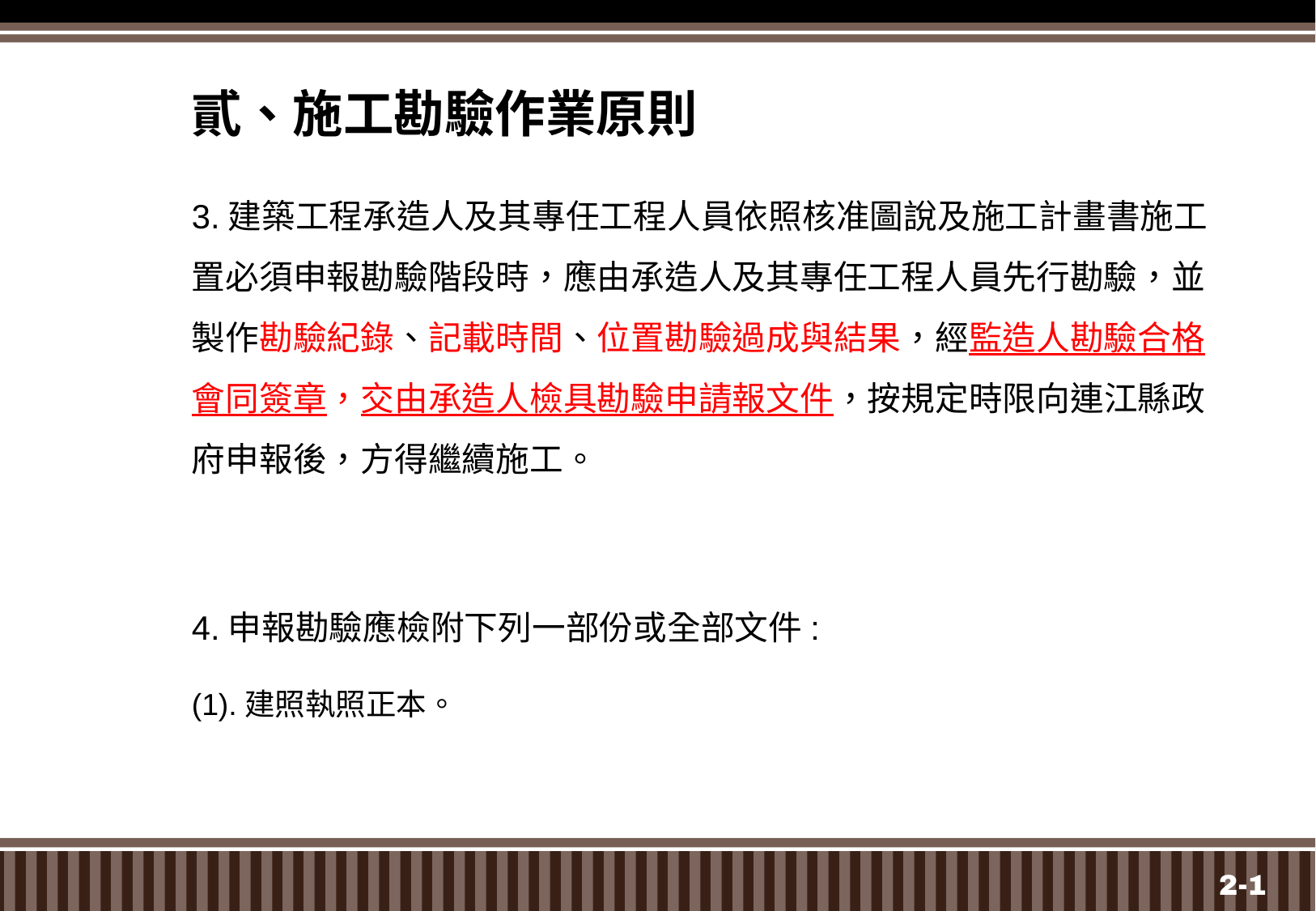

# 貳、施工勘驗作業原則
3.建築工程承造人及其專任工程人員依照核准圖說及施工計畫書施工置必須申報勘驗階段時，應由承造人及其專任工程人員先行勘驗，並製作勘驗紀錄、記載時間、位置勘驗過成與結果，經監造人勘驗合格會同簽章，交由承造人檢具勘驗申請報文件，按規定時限向連江縣政府申報後，方得繼續施工。

4.申報勘驗應檢附下列一部份或全部文件:
(1).建照執照正本。

2-1